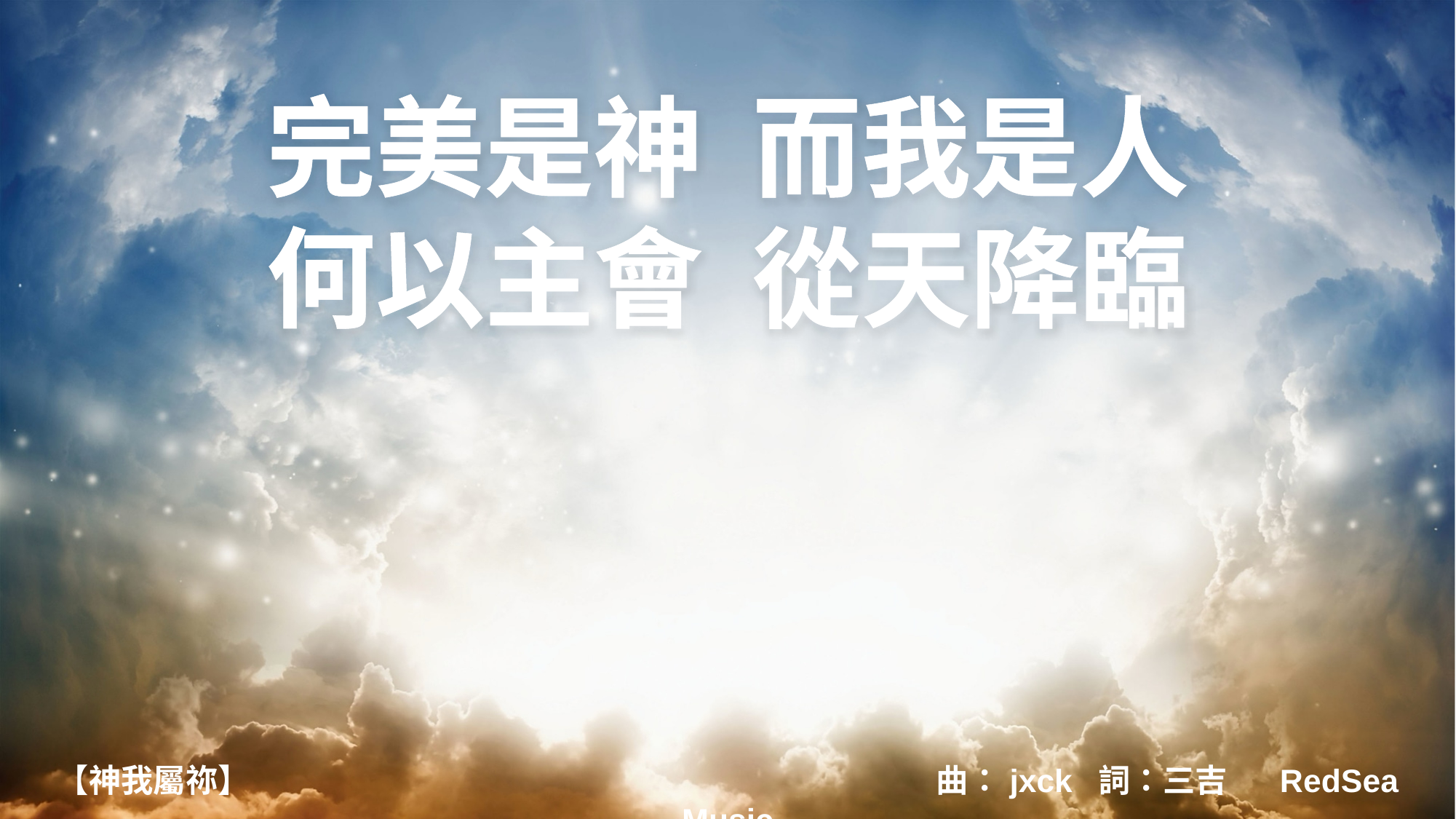

完美是神  而我是人
何以主會  從天降臨
【神我屬祢】                                                                             曲：jxck  詞：三吉     RedSea Music